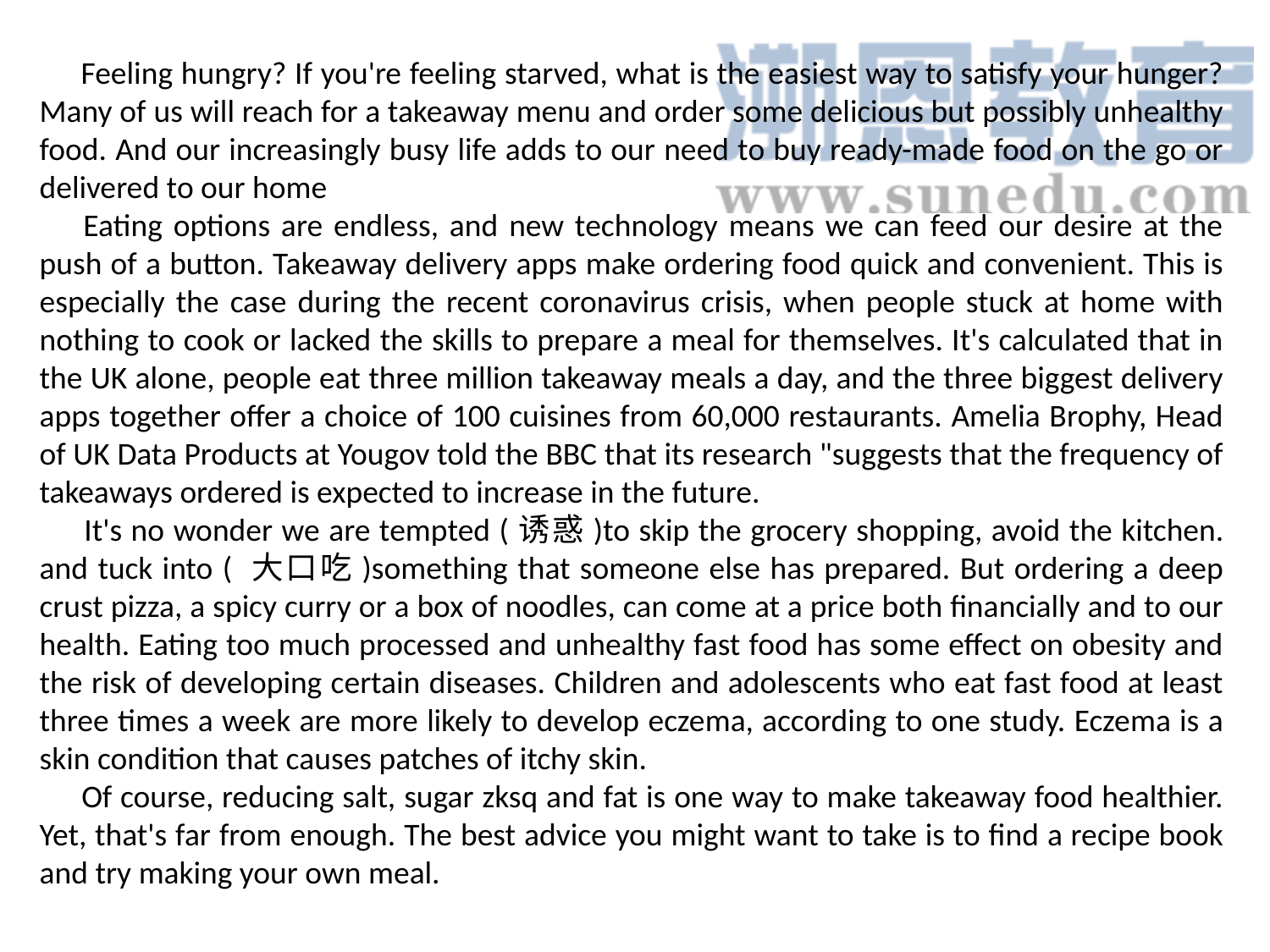

Feeling hungry? If you're feeling starved, what is the easiest way to satisfy your hunger? Many of us will reach for a takeaway menu and order some delicious but possibly unhealthy food. And our increasingly busy life adds to our need to buy ready-made food on the go or delivered to our home
    Eating options are endless, and new technology means we can feed our desire at the push of a button. Takeaway delivery apps make ordering food quick and convenient. This is especially the case during the recent coronavirus crisis, when people stuck at home with nothing to cook or lacked the skills to prepare a meal for themselves. It's calculated that in the UK alone, people eat three million takeaway meals a day, and the three biggest delivery apps together offer a choice of 100 cuisines from 60,000 restaurants. Amelia Brophy, Head of UK Data Products at Yougov told the BBC that its research "suggests that the frequency of takeaways ordered is expected to increase in the future.
     It's no wonder we are tempted (诱惑)to skip the grocery shopping, avoid the kitchen. and tuck into ( 大口吃)something that someone else has prepared. But ordering a deep crust pizza, a spicy curry or a box of noodles, can come at a price both financially and to our health. Eating too much processed and unhealthy fast food has some effect on obesity and the risk of developing certain diseases. Children and adolescents who eat fast food at least three times a week are more likely to develop eczema, according to one study. Eczema is a skin condition that causes patches of itchy skin.
     Of course, reducing salt, sugar zksq and fat is one way to make takeaway food healthier. Yet, that's far from enough. The best advice you might want to take is to find a recipe book and try making your own meal.